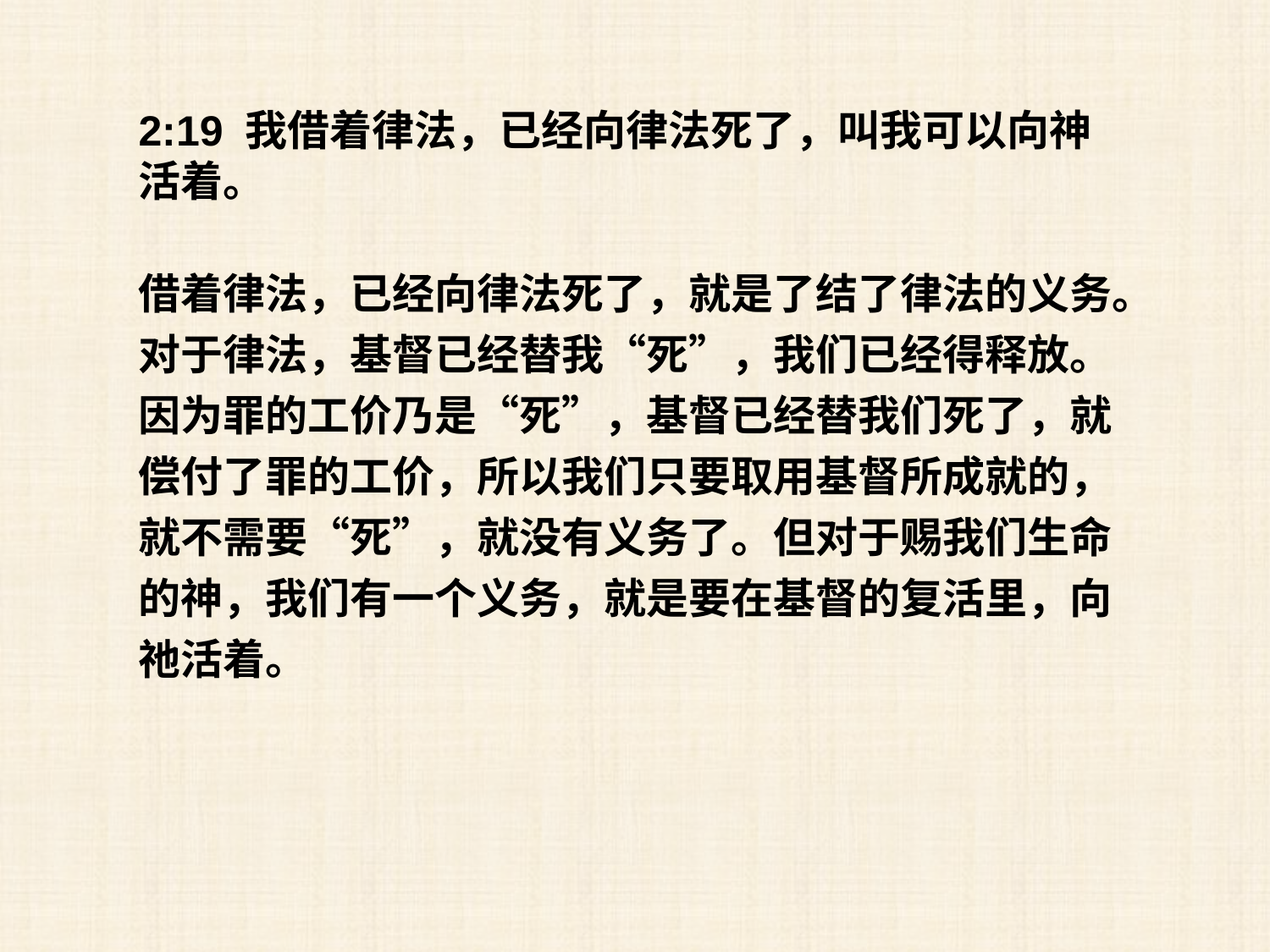

2:19 我借着律法，已经向律法死了，叫我可以向神活着。
借着律法，已经向律法死了，就是了结了律法的义务。对于律法，基督已经替我“死”，我们已经得释放。因为罪的工价乃是“死”，基督已经替我们死了，就偿付了罪的工价，所以我们只要取用基督所成就的，就不需要“死”，就没有义务了。但对于赐我们生命的神，我们有一个义务，就是要在基督的复活里，向祂活着。